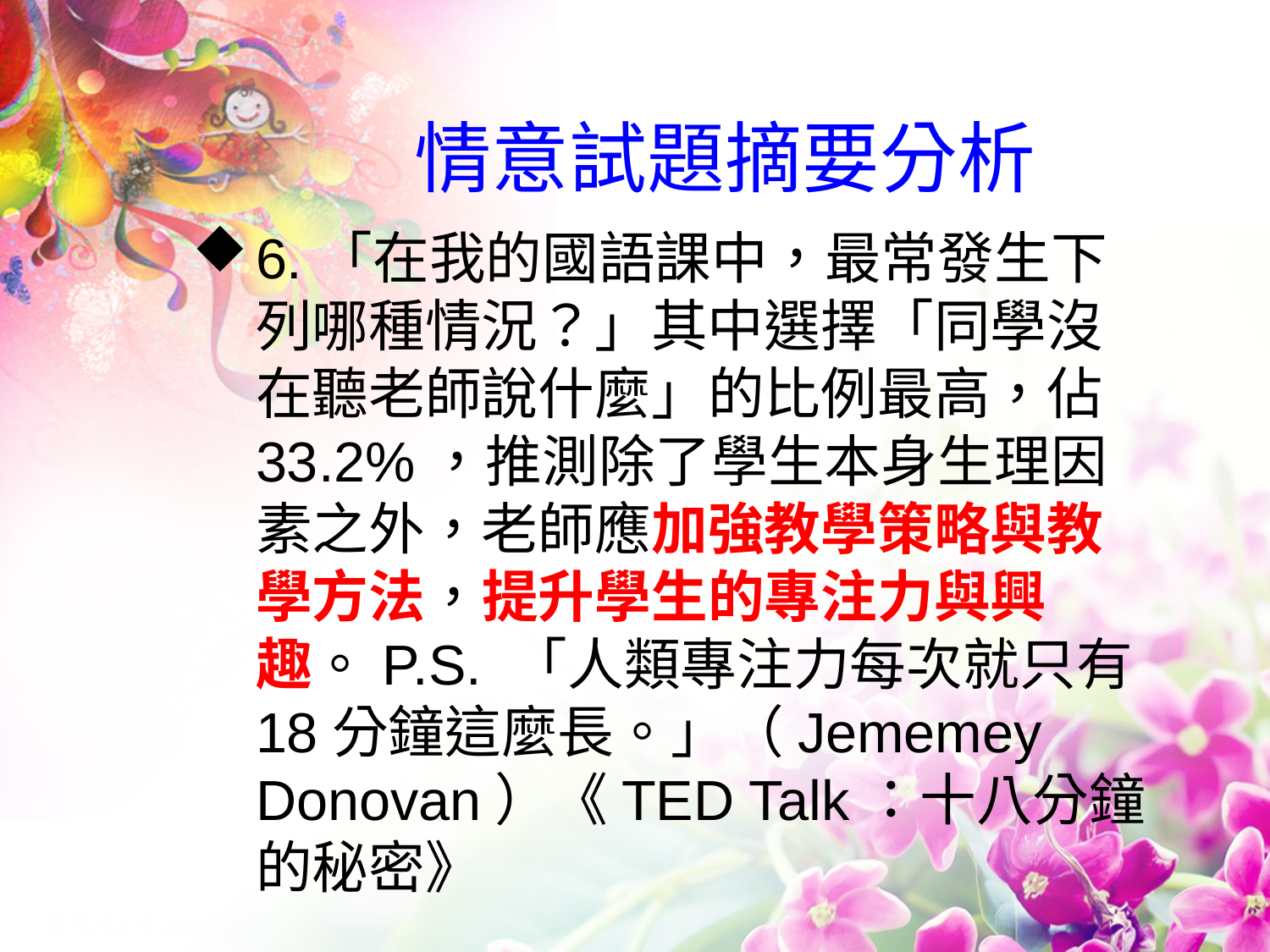

# 情意試題摘要分析
6.「在我的國語課中，最常發生下列哪種情況？」其中選擇「同學沒在聽老師說什麼」的比例最高，佔33.2%，推測除了學生本身生理因素之外，老師應加強教學策略與教學方法，提升學生的專注力與興趣。P.S. 「人類專注力每次就只有18分鐘這麼長。」（Jememey Donovan）《TED Talk：十八分鐘的秘密》